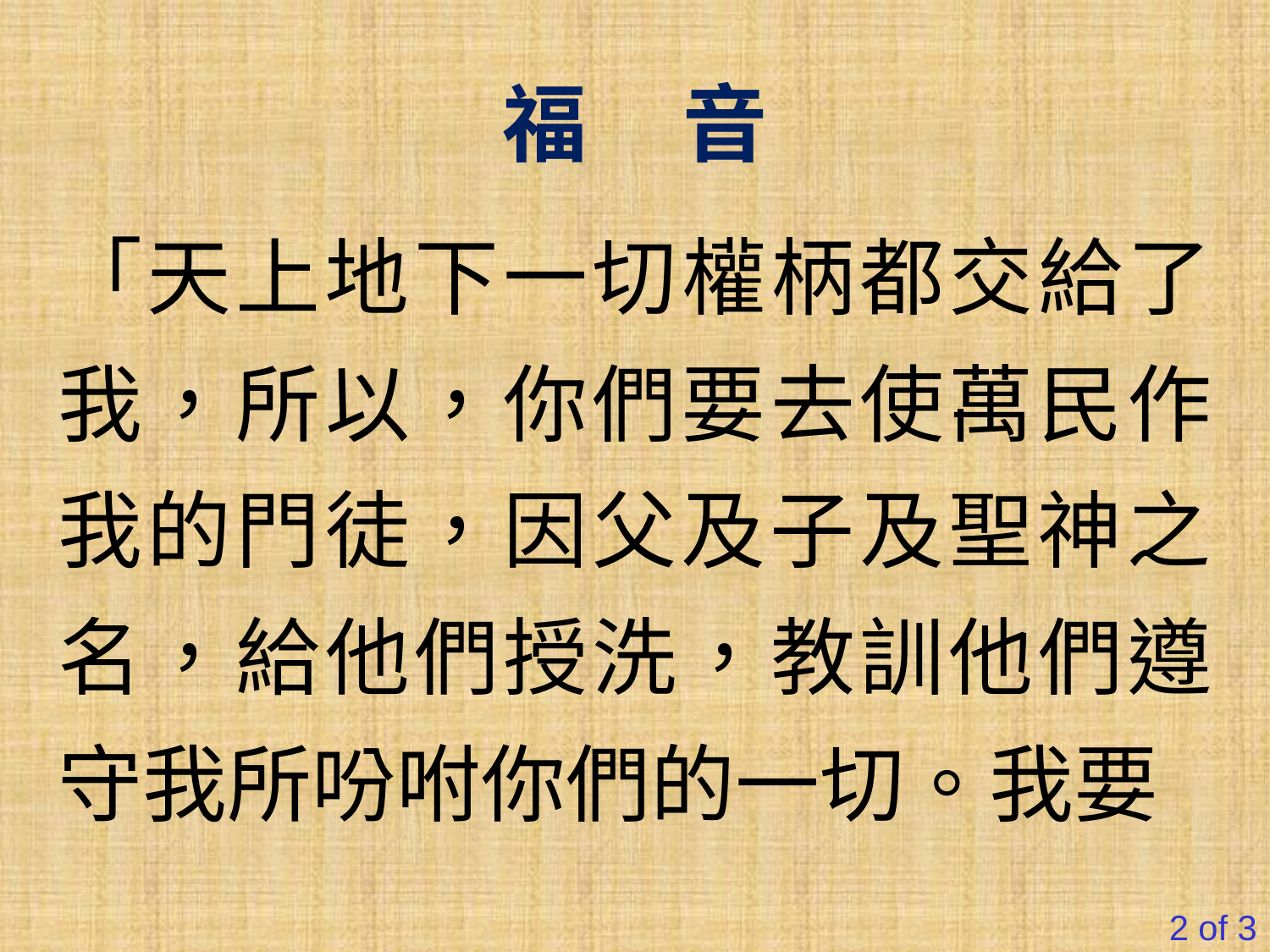

福     音

「天上地下一切權柄都交給了我，所以，你們要去使萬民作我的門徒，因父及子及聖神之名，給他們授洗，教訓他們遵守我所吩咐你們的一切。我要
2 of 3